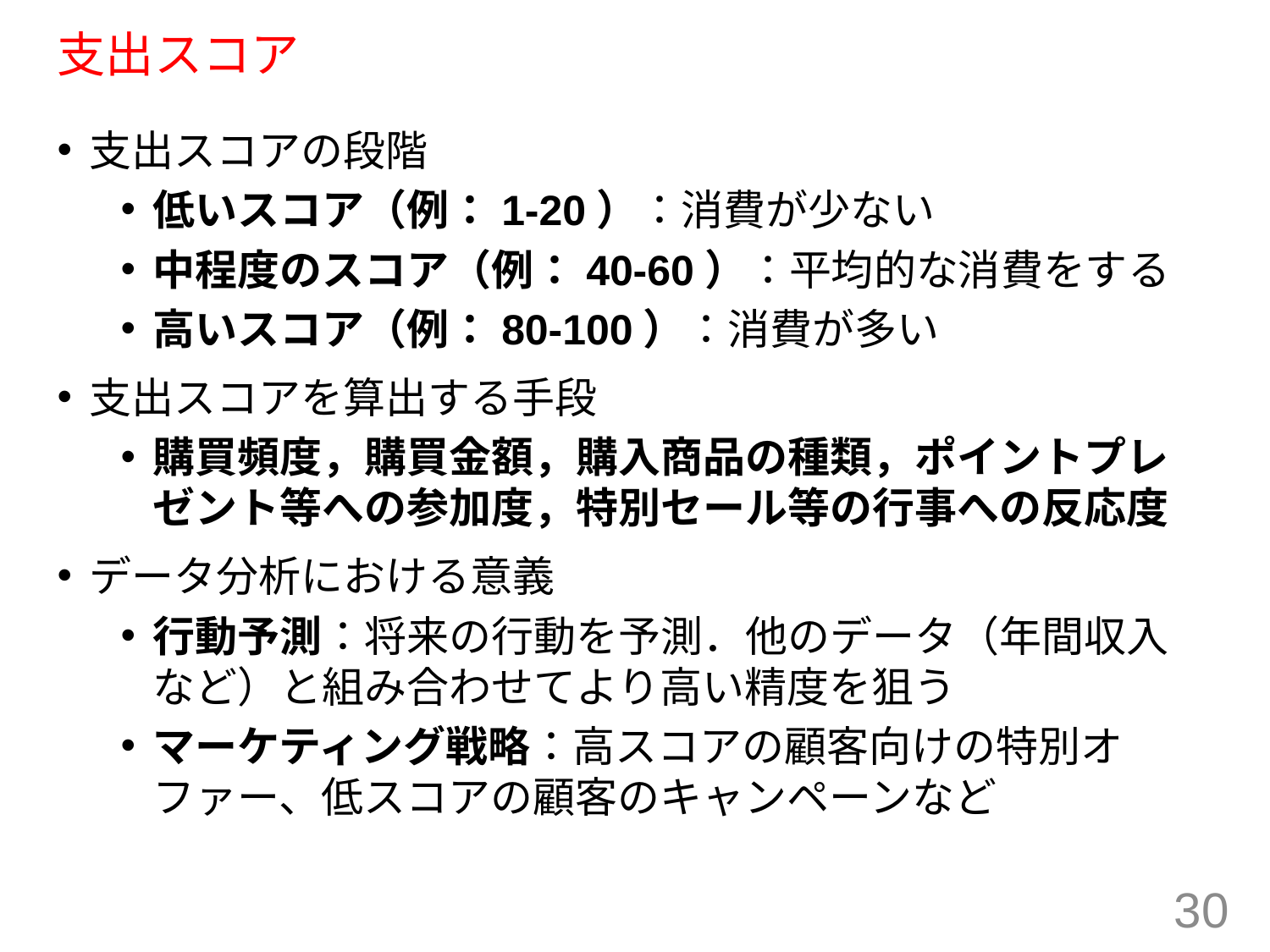

# 支出スコア
支出スコアの段階
低いスコア（例：1-20）：消費が少ない
中程度のスコア（例：40-60）：平均的な消費をする
高いスコア（例：80-100）：消費が多い
支出スコアを算出する手段
購買頻度，購買金額，購入商品の種類，ポイントプレゼント等への参加度，特別セール等の行事への反応度
データ分析における意義
行動予測：将来の行動を予測．他のデータ（年間収入など）と組み合わせてより高い精度を狙う
マーケティング戦略：高スコアの顧客向けの特別オファー、低スコアの顧客のキャンペーンなど
30